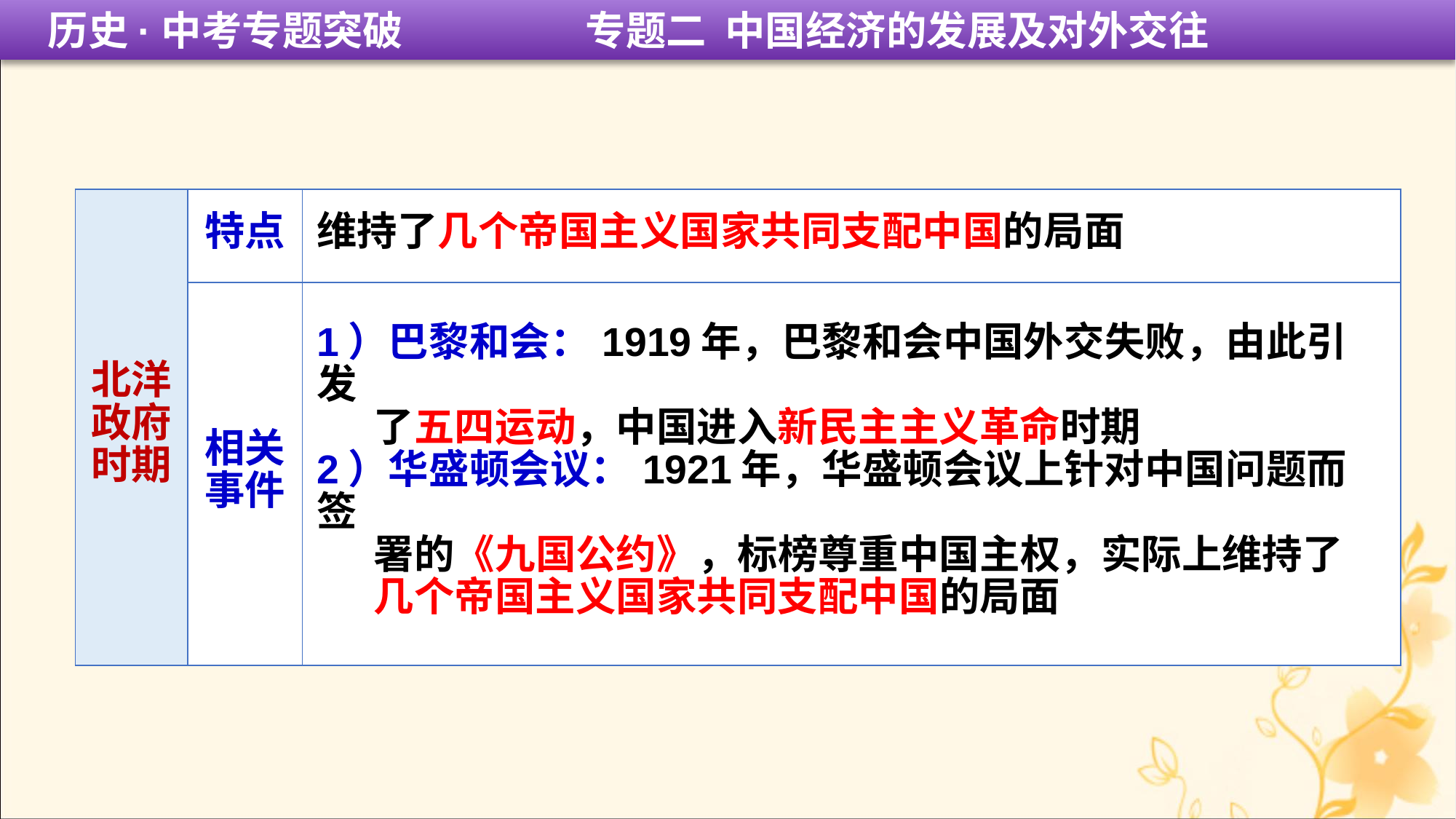

历史·中考专题突破                    专题二  中国经济的发展及对外交往
| 北洋政府时期 | 特点 | 维持了几个帝国主义国家共同支配中国的局面 |
| --- | --- | --- |
|  | 相关 事件 | 1）巴黎和会：1919年，巴黎和会中国外交失败，由此引发 了五四运动，中国进入新民主主义革命时期 2）华盛顿会议：1921年，华盛顿会议上针对中国问题而签 署的《九国公约》，标榜尊重中国主权，实际上维持了 几个帝国主义国家共同支配中国的局面 |